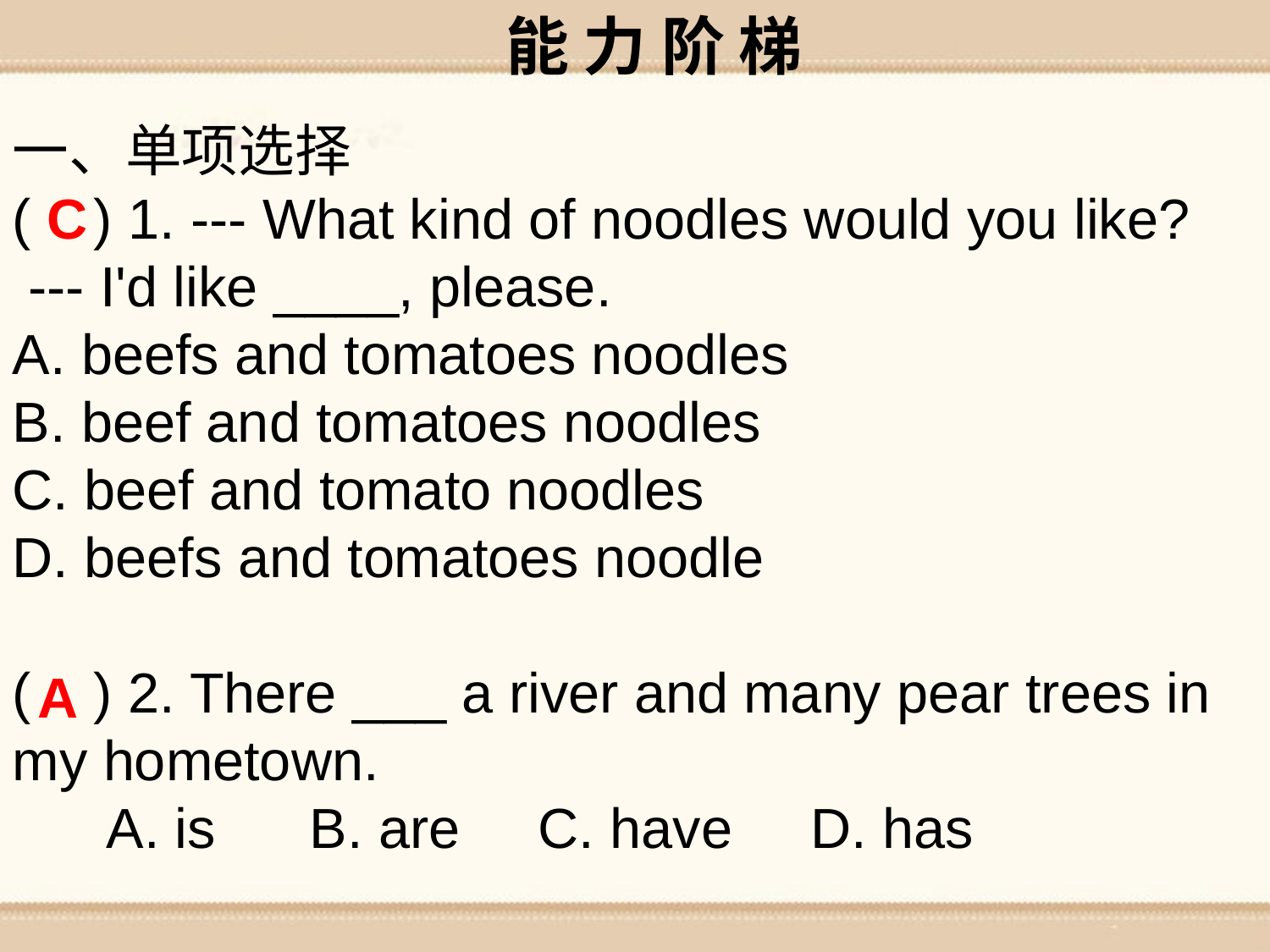

能 力 阶 梯
一、单项选择
(    ) 1. --- What kind of noodles would you like?
 --- I'd like ____, please.
A. beefs and tomatoes noodles
B. beef and tomatoes noodles
C. beef and tomato noodles
D. beefs and tomatoes noodle

(    ) 2. There ___ a river and many pear trees in my hometown.
      A. is      B. are     C. have     D. has
C
A